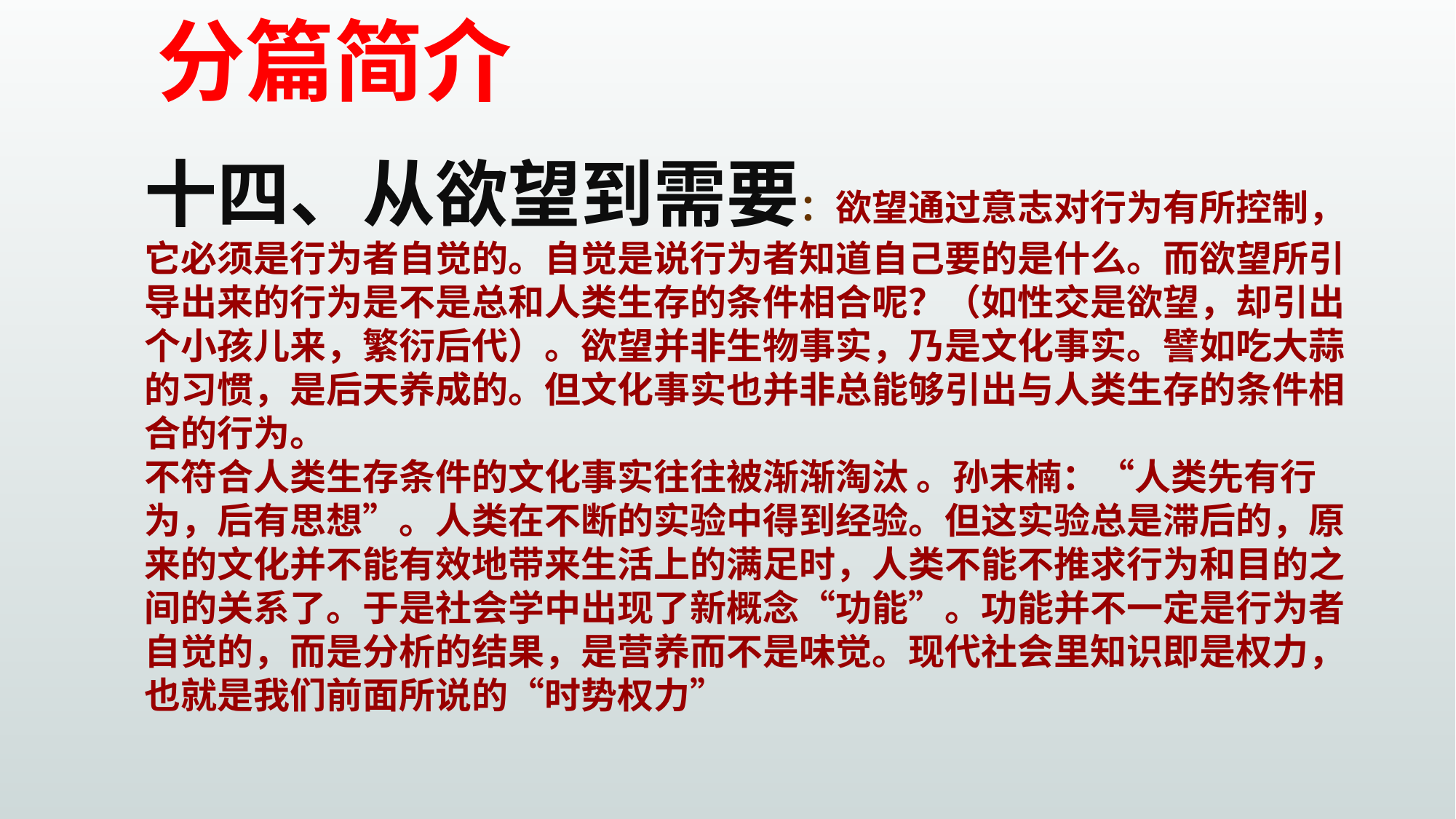

分篇简介
十四、从欲望到需要：欲望通过意志对行为有所控制，它必须是行为者自觉的。自觉是说行为者知道自己要的是什么。而欲望所引导出来的行为是不是总和人类生存的条件相合呢？（如性交是欲望，却引出个小孩儿来，繁衍后代）。欲望并非生物事实，乃是文化事实。譬如吃大蒜的习惯，是后天养成的。但文化事实也并非总能够引出与人类生存的条件相合的行为。
不符合人类生存条件的文化事实往往被渐渐淘汰 。孙末楠：“人类先有行为，后有思想”。人类在不断的实验中得到经验。但这实验总是滞后的，原来的文化并不能有效地带来生活上的满足时，人类不能不推求行为和目的之间的关系了。于是社会学中出现了新概念“功能”。功能并不一定是行为者自觉的，而是分析的结果，是营养而不是味觉。现代社会里知识即是权力，也就是我们前面所说的“时势权力”